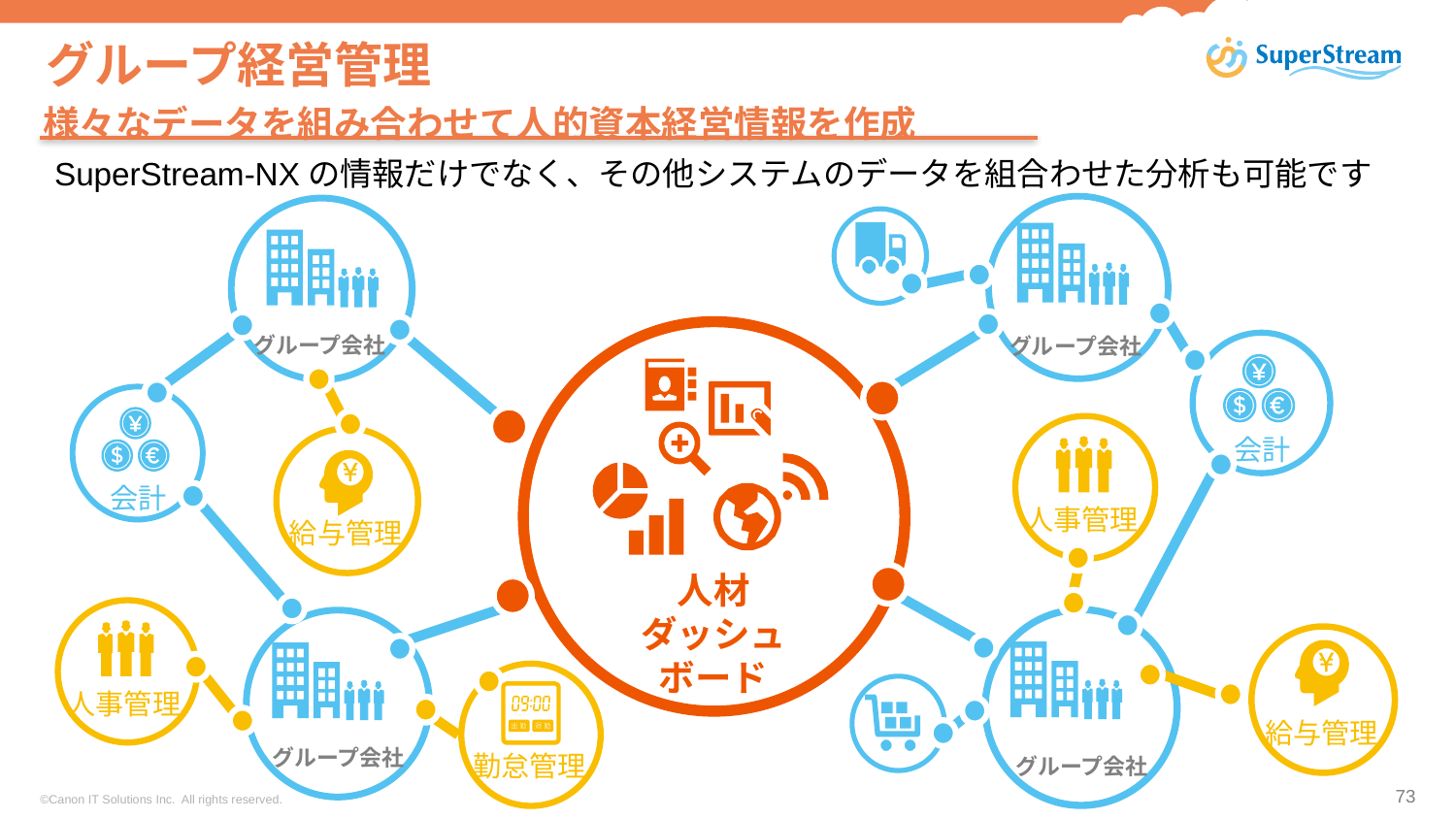

# グループ経営管理
様々なデータを組み合わせて人的資本経営情報を作成
SuperStream-NXの情報だけでなく、その他システムのデータを組合わせた分析も可能です

グループ会社
グループ会社

会計

会計

人事管理

給与管理

人材
ダッシュボード

人事管理

給与管理

勤怠管理

グループ会社

グループ会社
©Canon IT Solutions Inc.  All rights reserved.
73